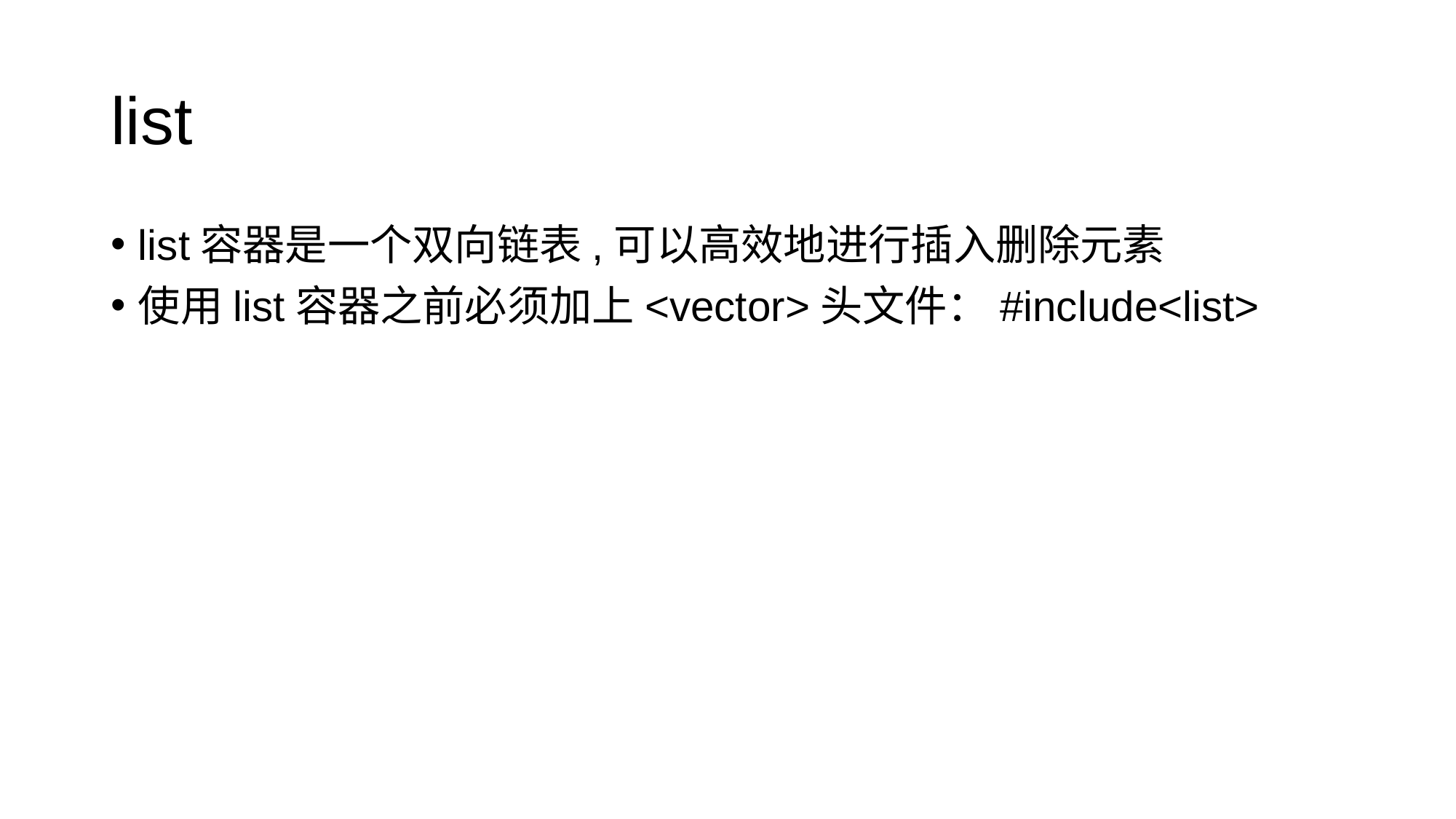

# list
list容器是一个双向链表,可以高效地进行插入删除元素
使用list容器之前必须加上<vector>头文件：#include<list>